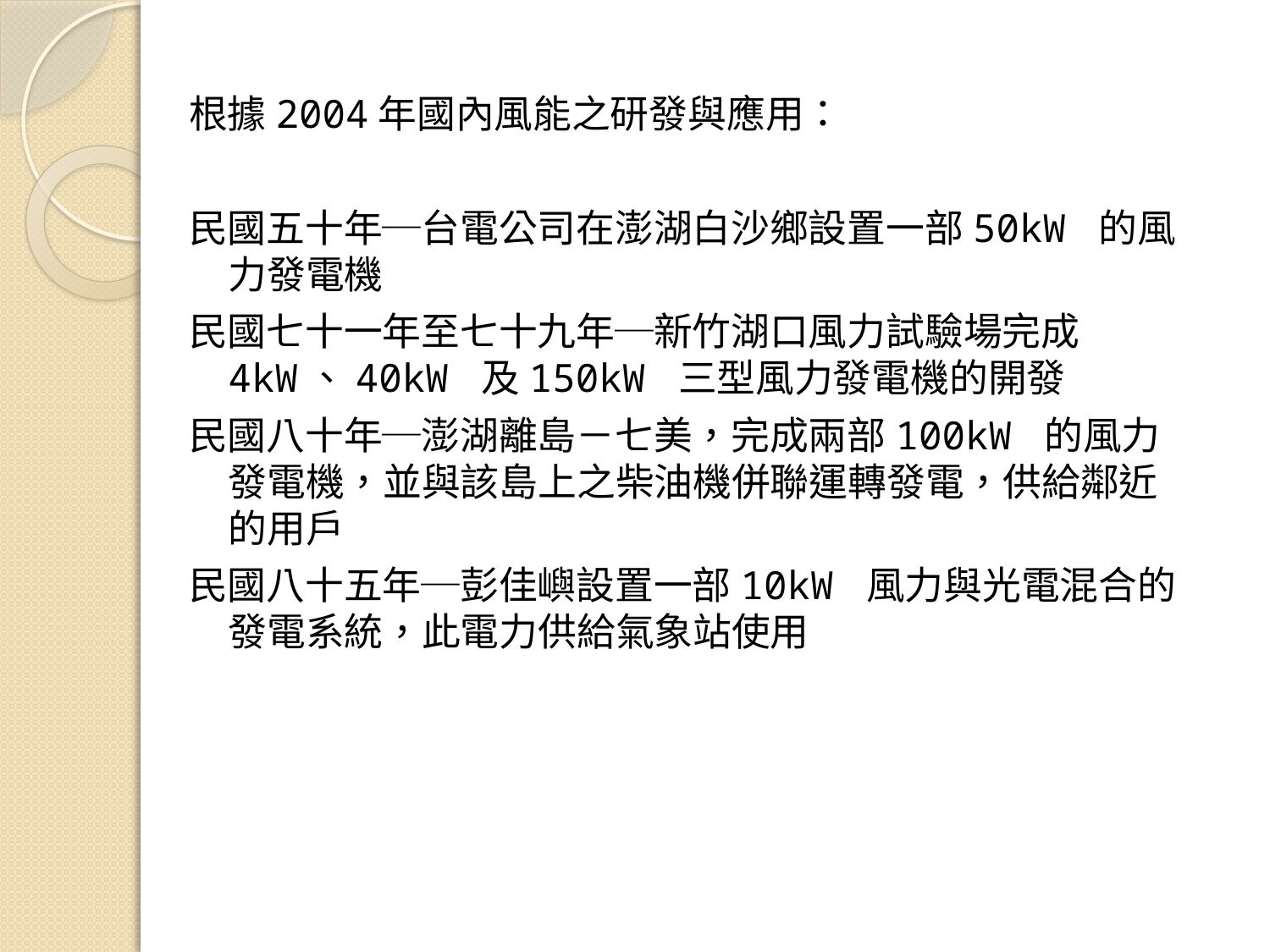

根據2004年國內風能之研發與應用：

民國五十年─台電公司在澎湖白沙鄉設置一部50kW 的風力發電機
民國七十一年至七十九年─新竹湖口風力試驗場完成4kW、40kW 及150kW 三型風力發電機的開發
民國八十年─澎湖離島－七美，完成兩部100kW 的風力發電機，並與該島上之柴油機併聯運轉發電，供給鄰近的用戶
民國八十五年─彭佳嶼設置一部10kW 風力與光電混合的發電系統，此電力供給氣象站使用